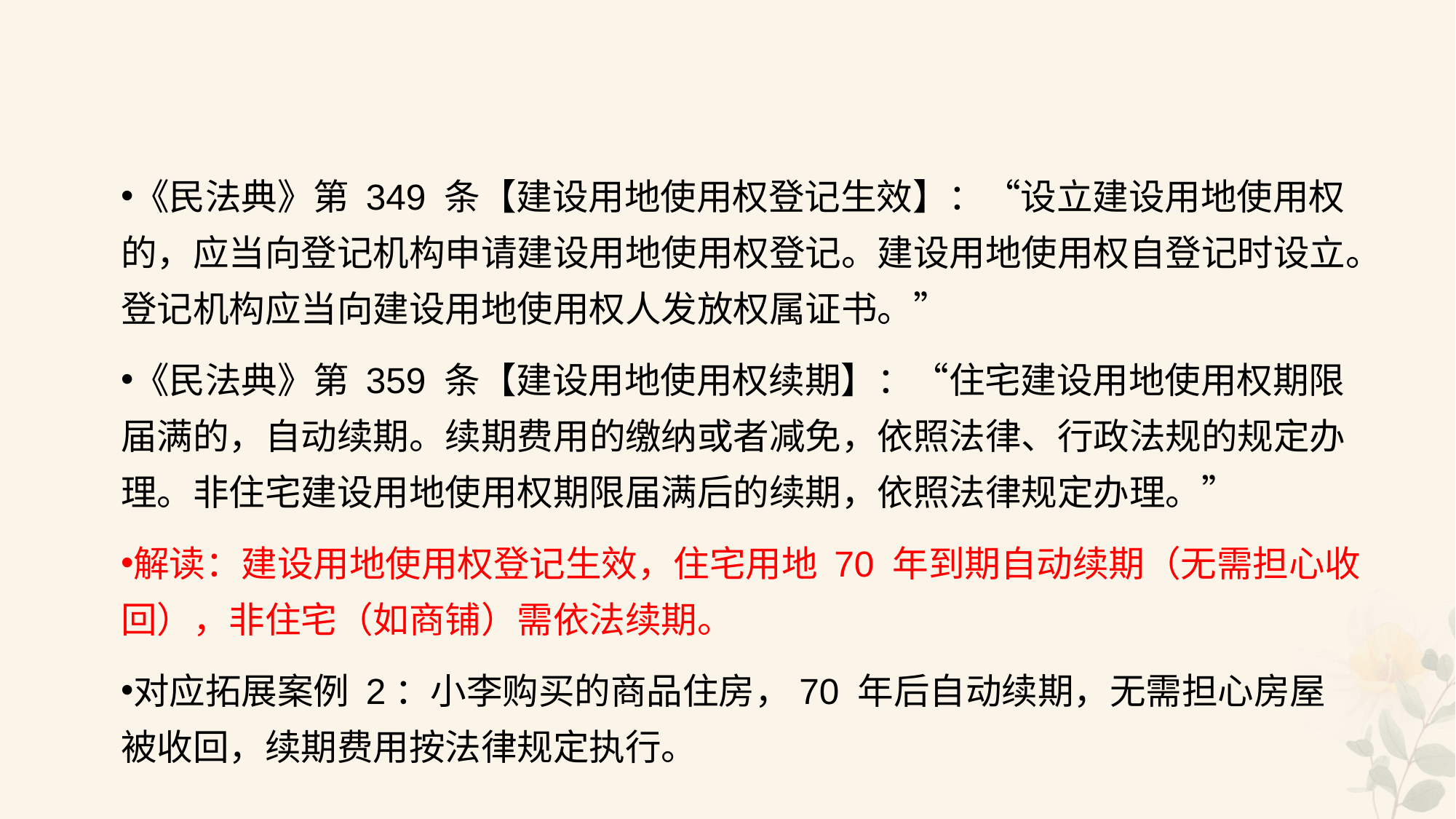

#
《民法典》第 349 条【建设用地使用权登记生效】：“设立建设用地使用权的，应当向登记机构申请建设用地使用权登记。建设用地使用权自登记时设立。登记机构应当向建设用地使用权人发放权属证书。”
《民法典》第 359 条【建设用地使用权续期】：“住宅建设用地使用权期限届满的，自动续期。续期费用的缴纳或者减免，依照法律、行政法规的规定办理。非住宅建设用地使用权期限届满后的续期，依照法律规定办理。”
解读：建设用地使用权登记生效，住宅用地 70 年到期自动续期（无需担心收回），非住宅（如商铺）需依法续期。
对应拓展案例 2：小李购买的商品住房，70 年后自动续期，无需担心房屋被收回，续期费用按法律规定执行。